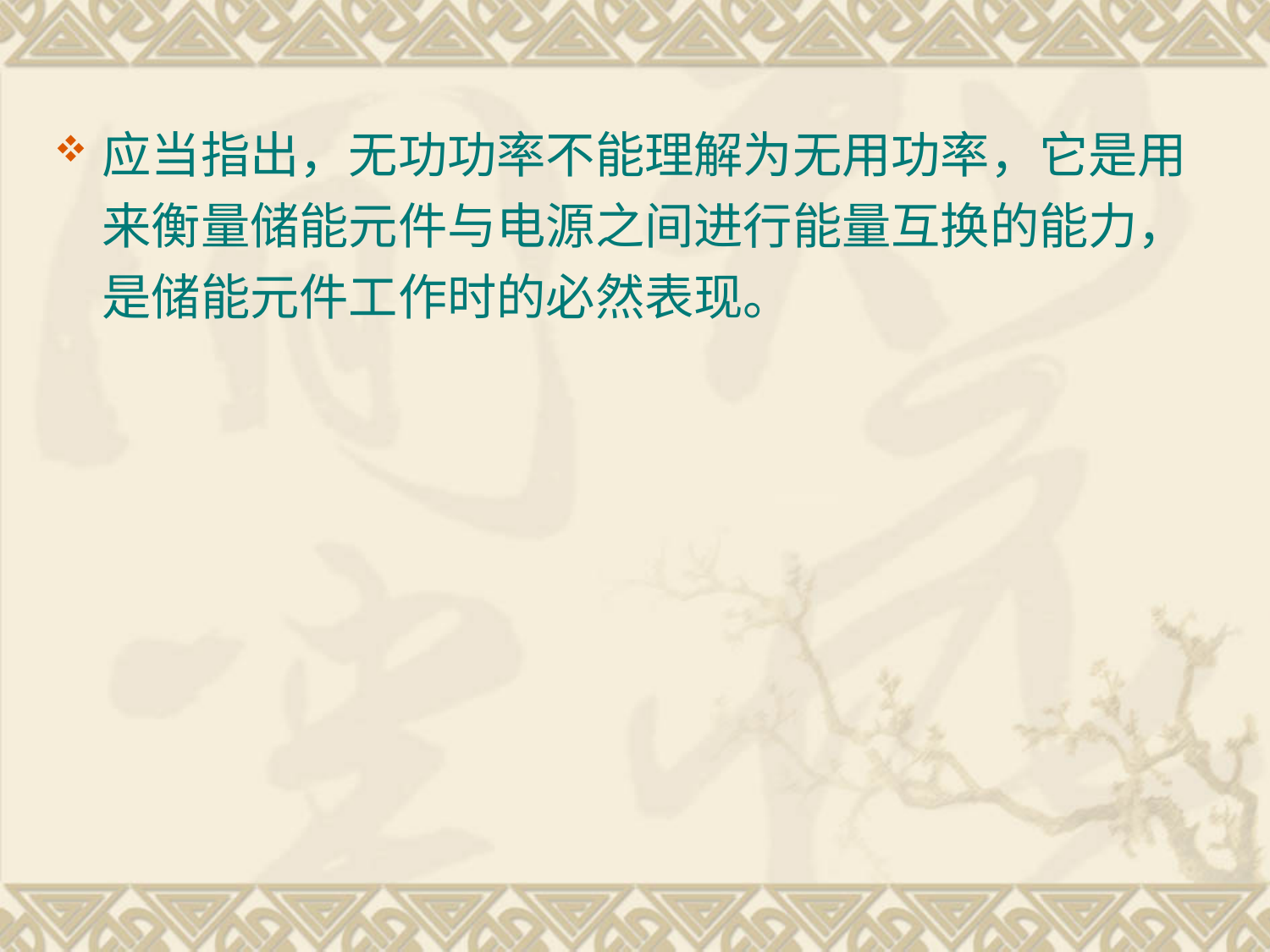

应当指出，无功功率不能理解为无用功率，它是用来衡量储能元件与电源之间进行能量互换的能力，是储能元件工作时的必然表现。